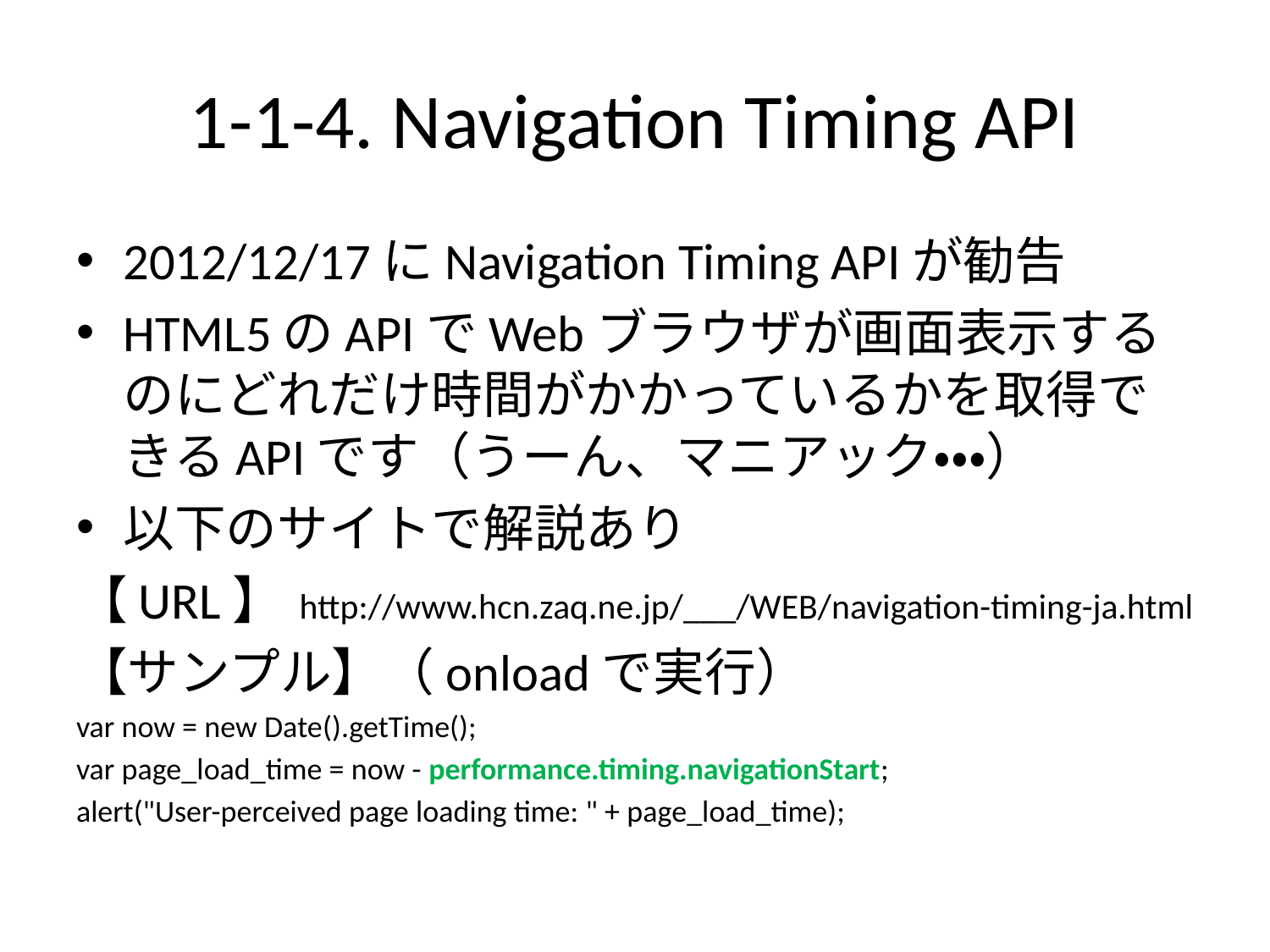

# 1-1-4. Navigation Timing API
2012/12/17にNavigation Timing APIが勧告
HTML5のAPIでWebブラウザが画面表示するのにどれだけ時間がかかっているかを取得できるAPIです（うーん、マニアック・・・）
以下のサイトで解説あり
【URL】 http://www.hcn.zaq.ne.jp/___/WEB/navigation-timing-ja.html
【サンプル】（onloadで実行）
var now = new Date().getTime();
var page_load_time = now - performance.timing.navigationStart;
alert("User-perceived page loading time: " + page_load_time);